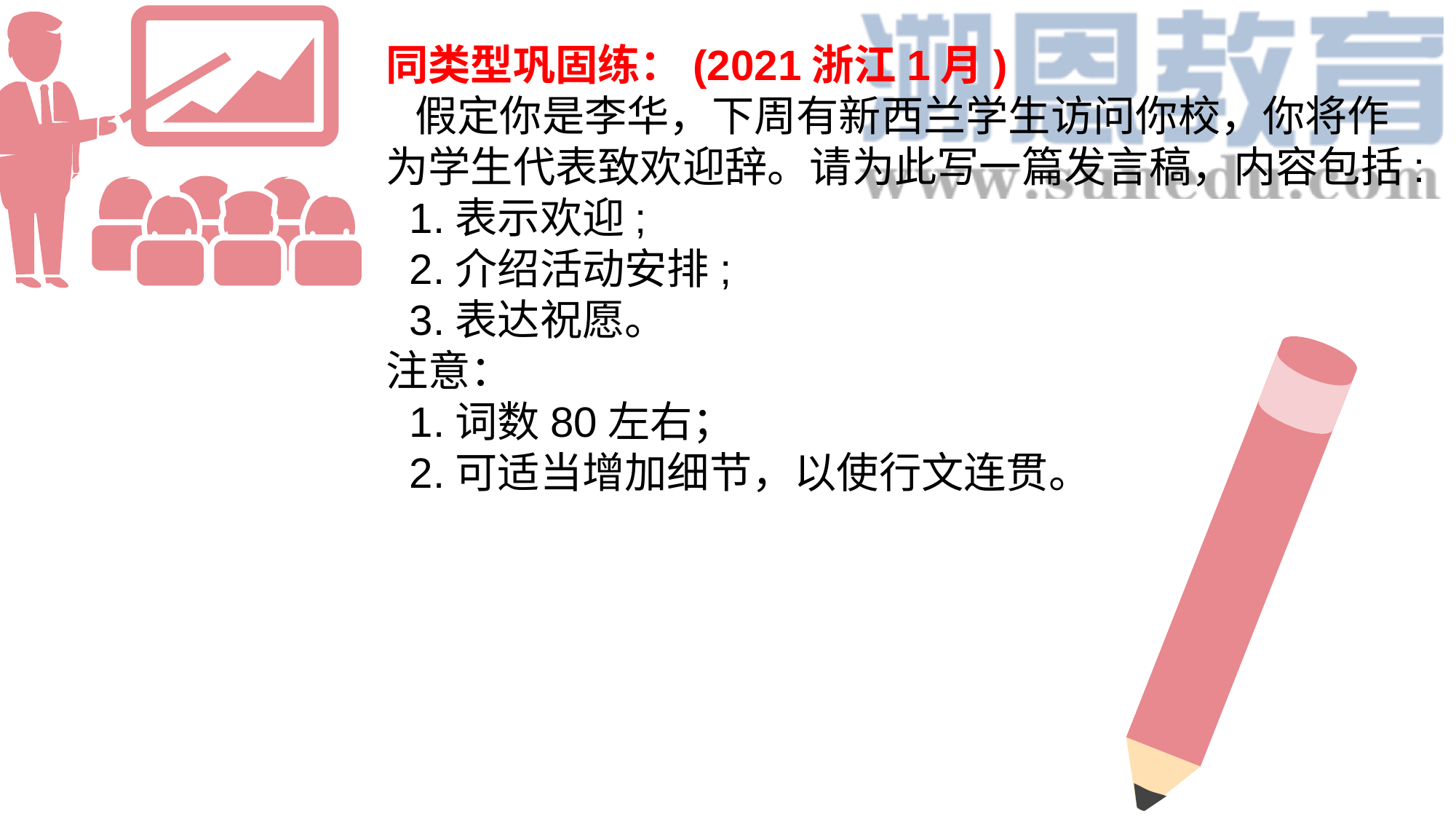

同类型巩固练：(2021浙江1月)
  假定你是李华，下周有新西兰学生访问你校，你将作为学生代表致欢迎辞。请为此写一篇发言稿，内容包括:
  1.表示欢迎;
  2.介绍活动安排;
  3.表达祝愿。
注意：
  1.词数80左右；
  2.可适当增加细节，以使行文连贯。